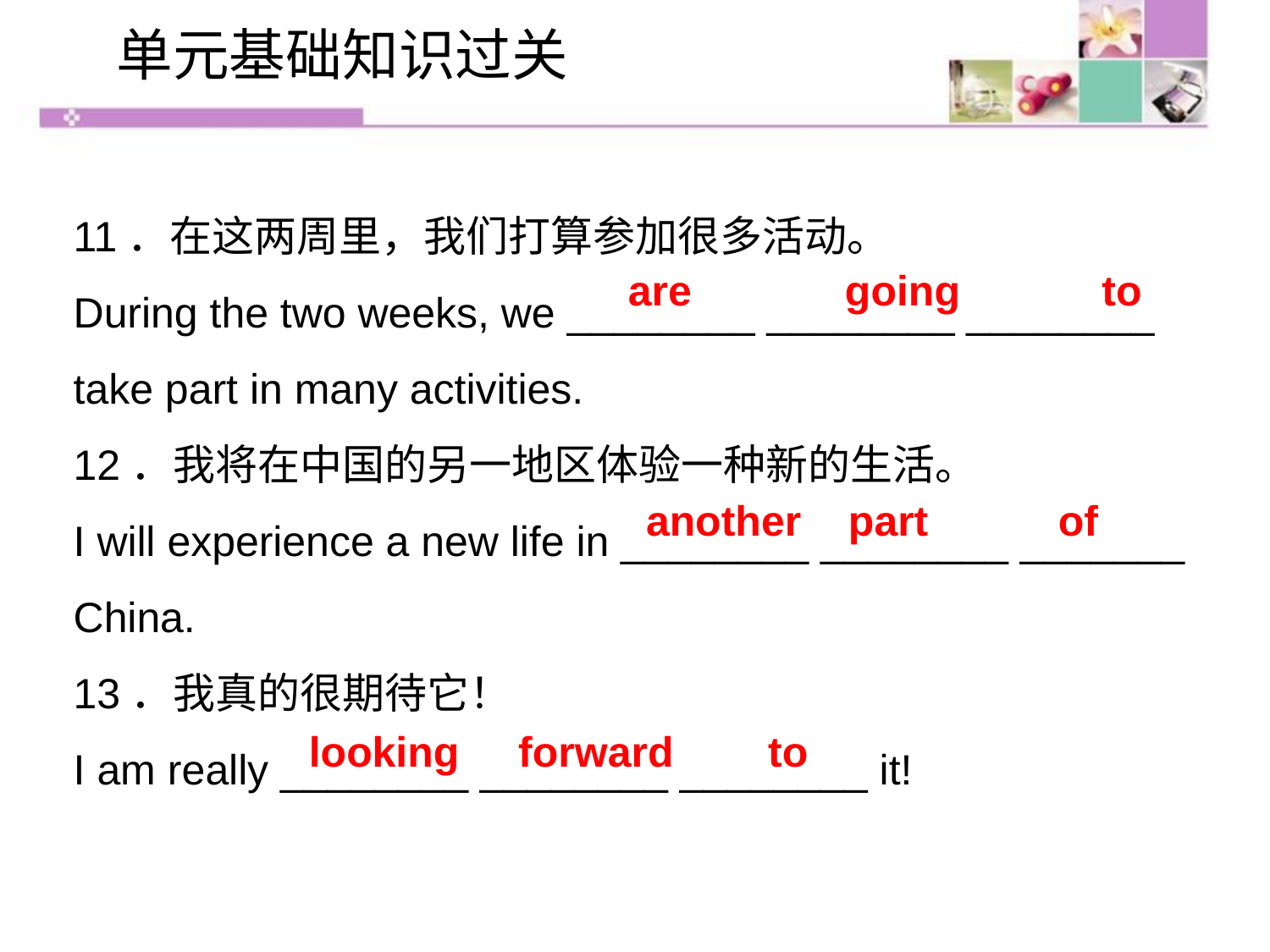

单元基础知识过关
11．在这两周里，我们打算参加很多活动。
During the two weeks, we ________ ________ ________ take part in many activities.
12．我将在中国的另一地区体验一种新的生活。
I will experience a new life in ________ ________ _______ China.
13．我真的很期待它！
I am really ________ ________ ________ it!
are             going            to
another    part           of
looking     forward        to